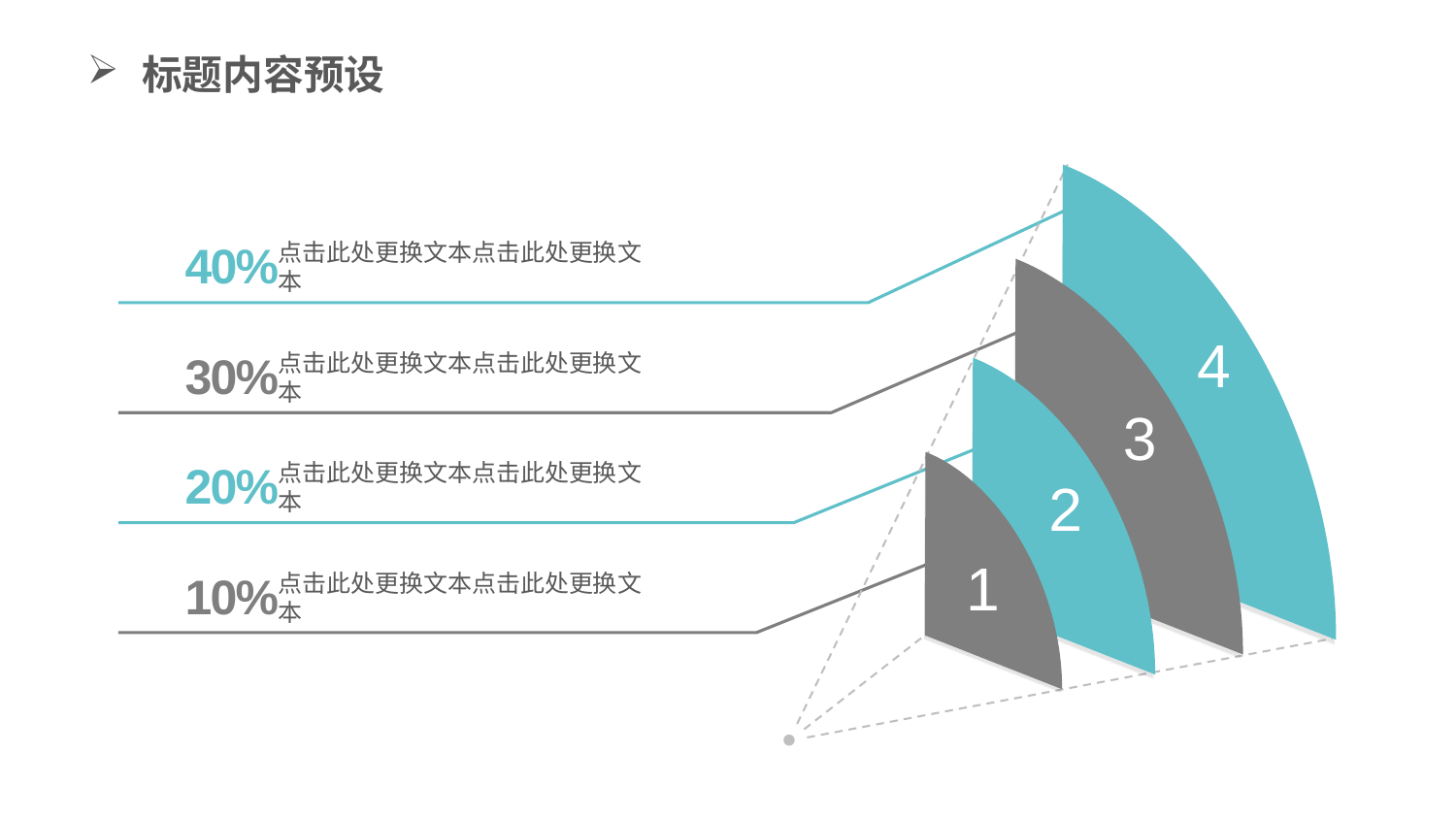

标题内容预设

4

3

2
1

40%
点击此处更换文本点击此处更换文本

30%
点击此处更换文本点击此处更换文本

20%
点击此处更换文本点击此处更换文本

10%
点击此处更换文本点击此处更换文本